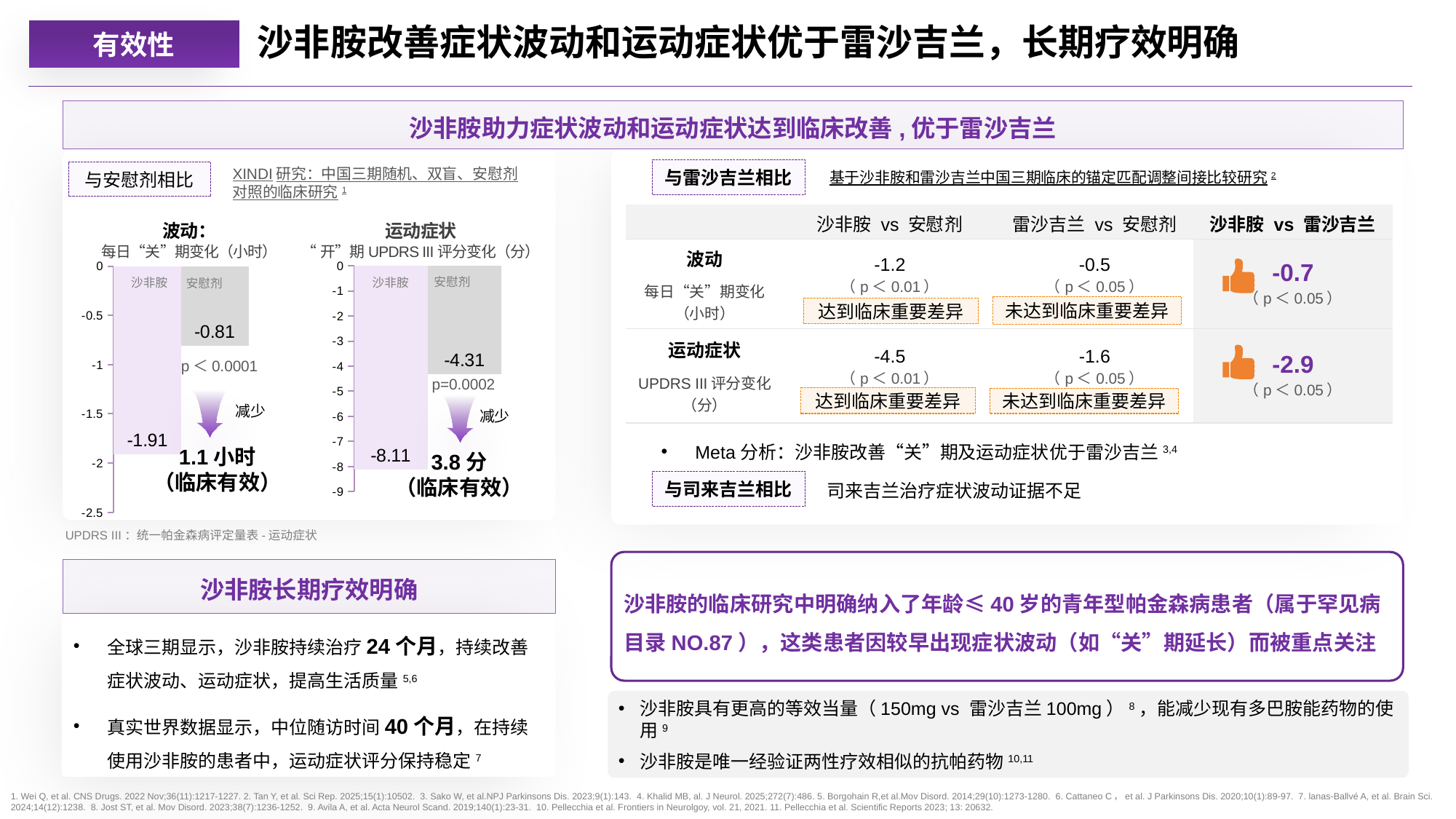

沙非胺改善症状波动和运动症状优于雷沙吉兰，长期疗效明确

有效性
沙非胺助力症状波动和运动症状达到临床改善,优于雷沙吉兰

XINDI研究：中国三期随机、双盲、安慰剂对照的临床研究1
与雷沙吉兰相比
与安慰剂相比
基于沙非胺和雷沙吉兰中国三期临床的锚定匹配调整间接比较研究2
|  | 沙非胺 vs 安慰剂 | 雷沙吉兰 vs 安慰剂 | 沙非胺 vs 雷沙吉兰 |
| --- | --- | --- | --- |
| 波动 每日“关”期变化（小时） | -1.2 （p＜0.01） | -0.5 （p＜0.05） | -0.7 （p＜0.05） |
| 运动症状 UPDRS III评分变化（分） | -4.5 （p＜0.01） | -1.6 （p＜0.05） | -2.9 （p＜0.05） |
运动症状
“开”期UPDRS III评分变化（分）
波动：
每日“关”期变化（小时）

### Chart

| Category |  |
|---|---|
| 沙非胺 | -1.91 |
| 安慰剂 | -0.81 |

### Chart

| Category |  |
|---|---|
| 沙非胺 | -8.11 |
| 安慰剂 | -4.31 |
安慰剂
沙非胺
沙非胺
安慰剂
未达到临床重要差异
达到临床重要差异

p＜0.0001
p=0.0002
达到临床重要差异
未达到临床重要差异

减少
减少
Meta分析：沙非胺改善“关”期及运动症状优于雷沙吉兰3,4
1.1小时
（临床有效）
3.8分
（临床有效）
与司来吉兰相比
司来吉兰治疗症状波动证据不足
UPDRS III：统一帕金森病评定量表-运动症状
沙非胺的临床研究中明确纳入了年龄≤40岁的青年型帕金森病患者（属于罕见病目录NO.87），这类患者因较早出现症状波动（如“关”期延长）而被重点关注
沙非胺长期疗效明确

全球三期显示，沙非胺持续治疗24个月，持续改善症状波动、运动症状，提高生活质量5,6
真实世界数据显示，中位随访时间40个月，在持续使用沙非胺的患者中，运动症状评分保持稳定7
沙非胺具有更高的等效当量（150mg vs 雷沙吉兰100mg）8，能减少现有多巴胺能药物的使用9
沙非胺是唯一经验证两性疗效相似的抗帕药物10,11
1. Wei Q, et al. CNS Drugs. 2022 Nov;36(11):1217-1227. 2. Tan Y, et al. Sci Rep. 2025;15(1):10502.  3. Sako W, et al.NPJ Parkinsons Dis. 2023;9(1):143.  4. Khalid MB, al. J Neurol. 2025;272(7):486. 5. Borgohain R,et al.Mov Disord. 2014;29(10):1273-1280.  6. Cattaneo C，et al. J Parkinsons Dis. 2020;10(1):89-97.  7. lanas-Ballvé A, et al. Brain Sci. 2024;14(12):1238.  8. Jost ST, et al. Mov Disord. 2023;38(7):1236-1252.  9. Avila A, et al. Acta Neurol Scand. 2019;140(1):23-31.  10. Pellecchia et al. Frontiers in Neurolgoy, vol. 21, 2021. 11. Pellecchia et al. Scientific Reports 2023; 13: 20632.